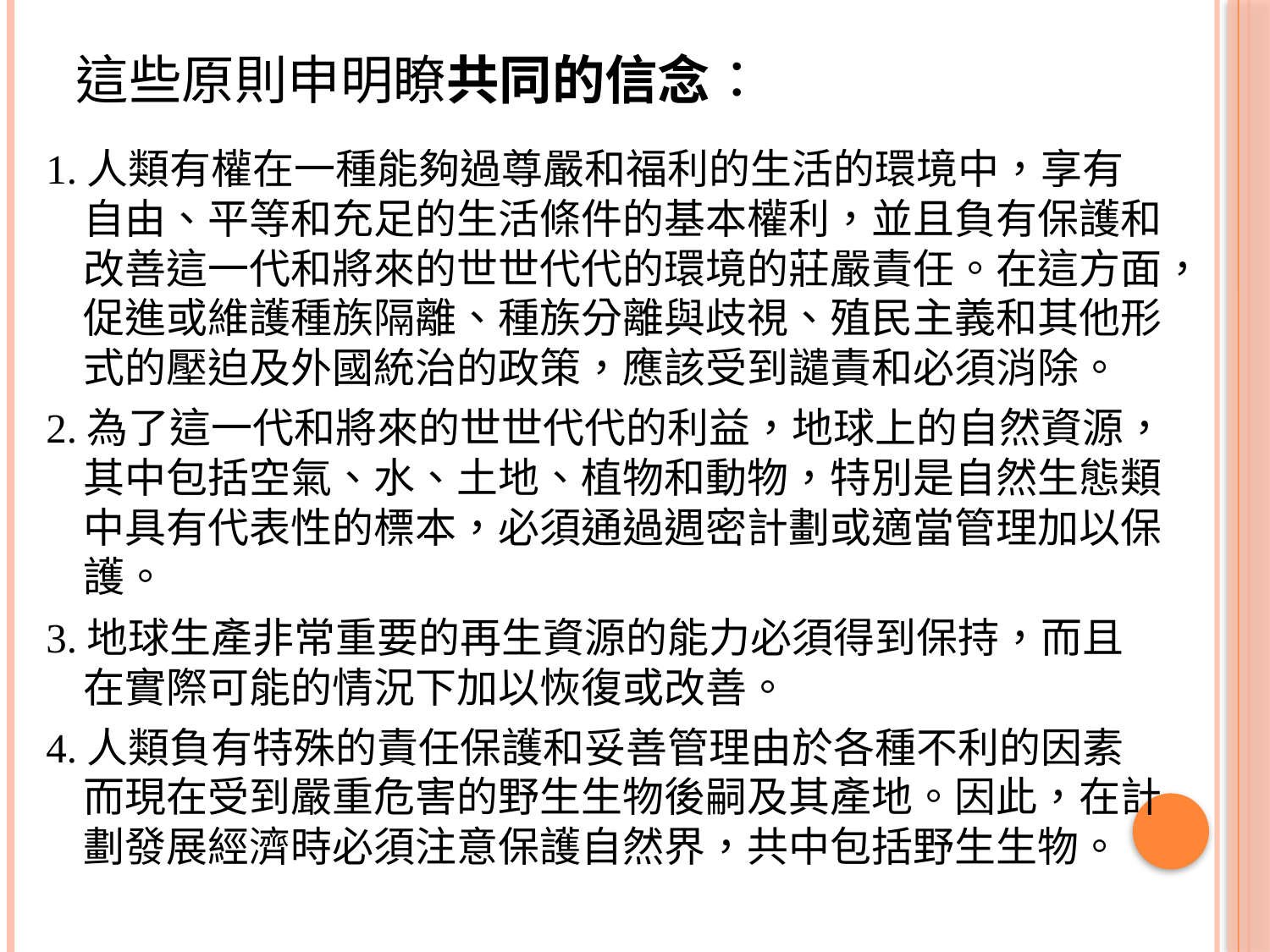

# 這些原則申明瞭共同的信念：
1.人類有權在一種能夠過尊嚴和福利的生活的環境中，享有自由、平等和充足的生活條件的基本權利，並且負有保護和改善這一代和將來的世世代代的環境的莊嚴責任。在這方面，促進或維護種族隔離、種族分離與歧視、殖民主義和其他形式的壓迫及外國統治的政策，應該受到譴責和必須消除。
2.為了這一代和將來的世世代代的利益，地球上的自然資源，其中包括空氣、水、土地、植物和動物，特別是自然生態類中具有代表性的標本，必須通過週密計劃或適當管理加以保護。
3.地球生產非常重要的再生資源的能力必須得到保持，而且在實際可能的情況下加以恢復或改善。
4.人類負有特殊的責任保護和妥善管理由於各種不利的因素而現在受到嚴重危害的野生生物後嗣及其產地。因此，在計劃發展經濟時必須注意保護自然界，共中包括野生生物。